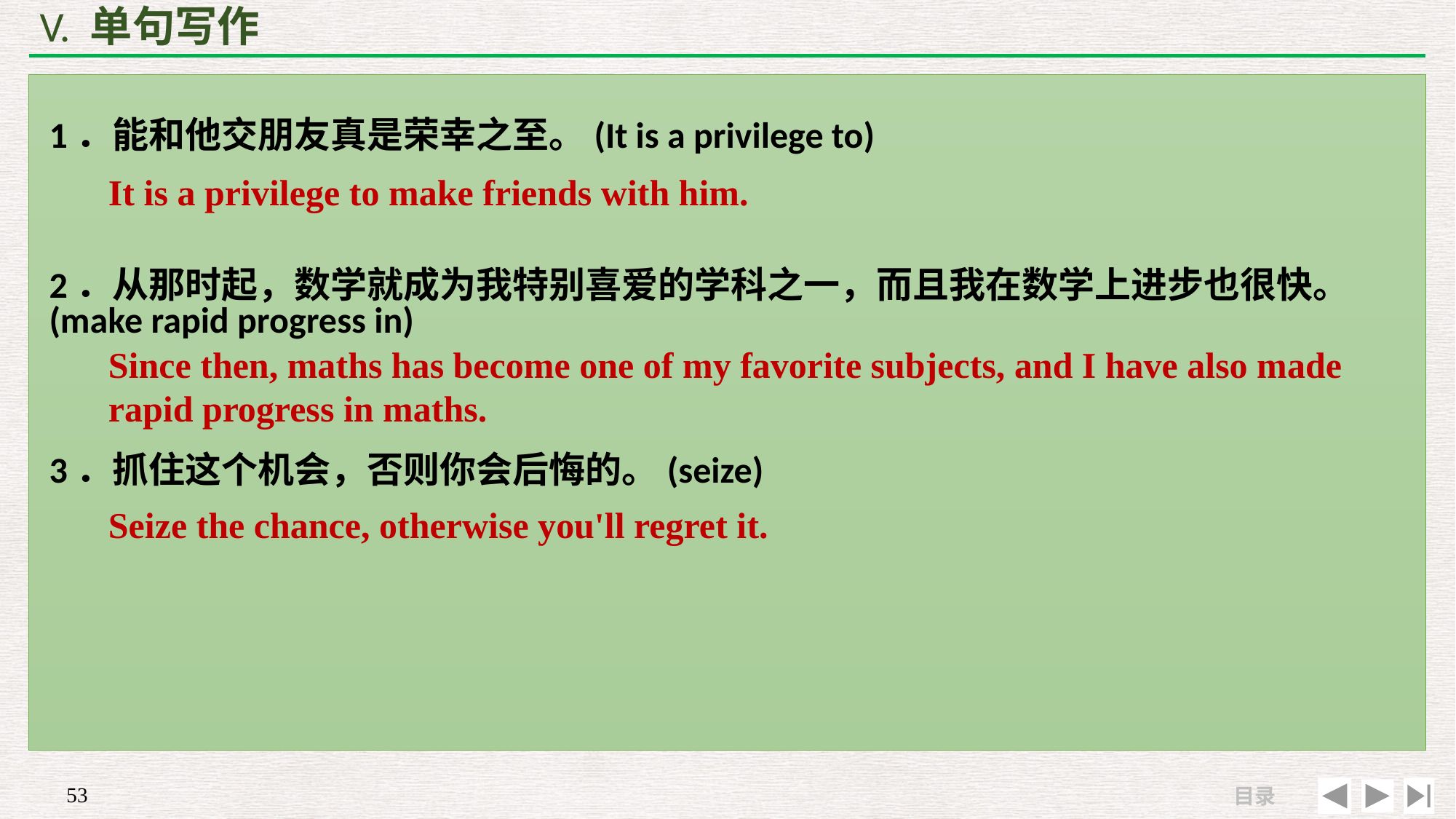

# V. 单句写作

1．能和他交朋友真是荣幸之至。(It is a privilege to)

2．从那时起，数学就成为我特别喜爱的学科之一，而且我在数学上进步也很快。(make rapid progress in)

3．抓住这个机会，否则你会后悔的。(seize)
It is a privilege to make friends with him.
Since then, maths has become one of my favorite subjects, and I have also made rapid progress in maths.
Seize the chance, otherwise you'll regret it.